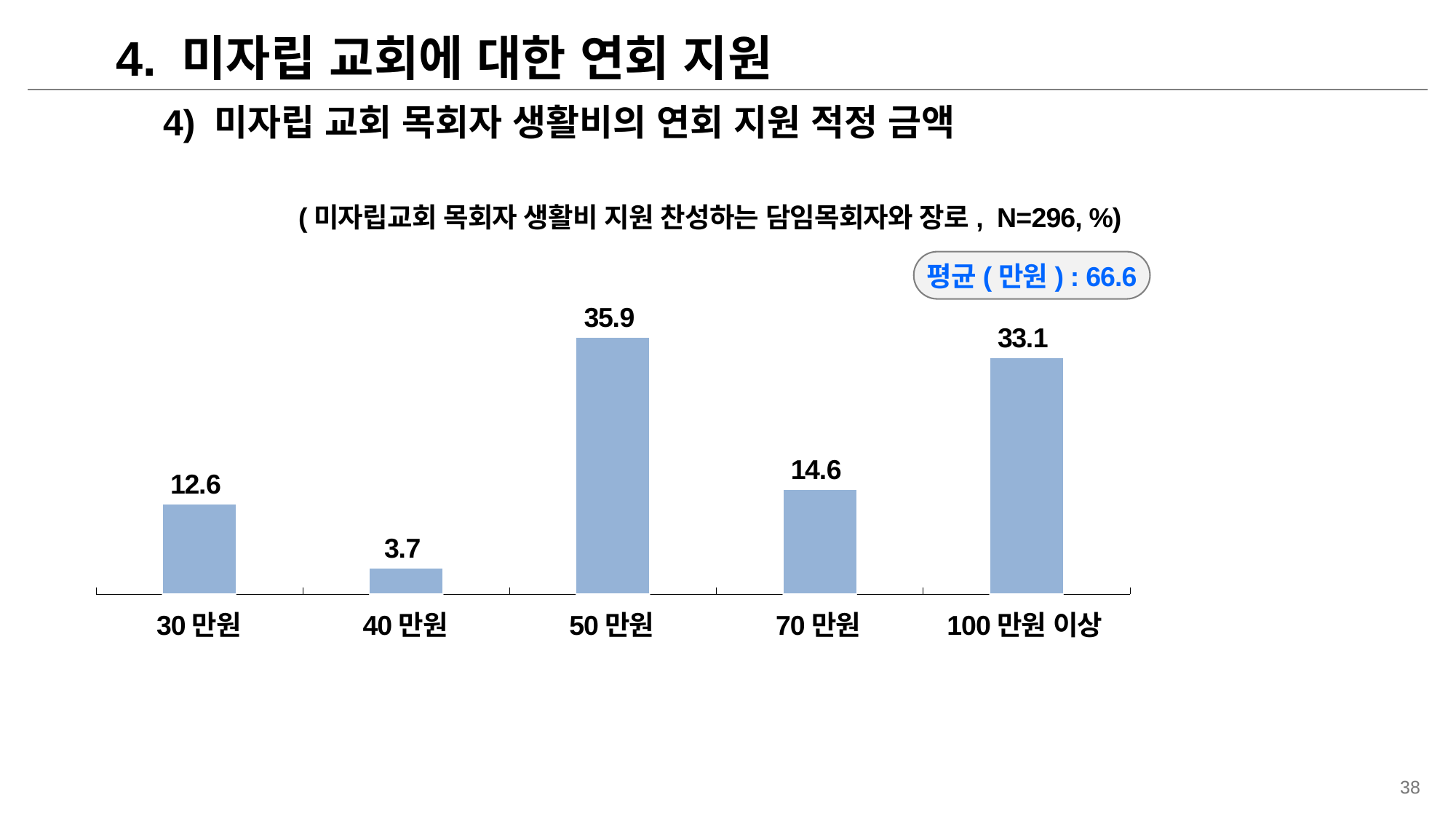

4. 미자립 교회에 대한 연회 지원
4) 미자립 교회 목회자 생활비의 연회 지원 적정 금액
(미자립교회 목회자 생활비 지원 찬성하는 담임목회자와 장로,  N=296, %)

### Chart

| Category | 개신교인 |
|---|---|
평균(만원) : 66.6
| 30만원 | 40만원 | 50만원 | 70만원 | 100만원 이상 |
| --- | --- | --- | --- | --- |